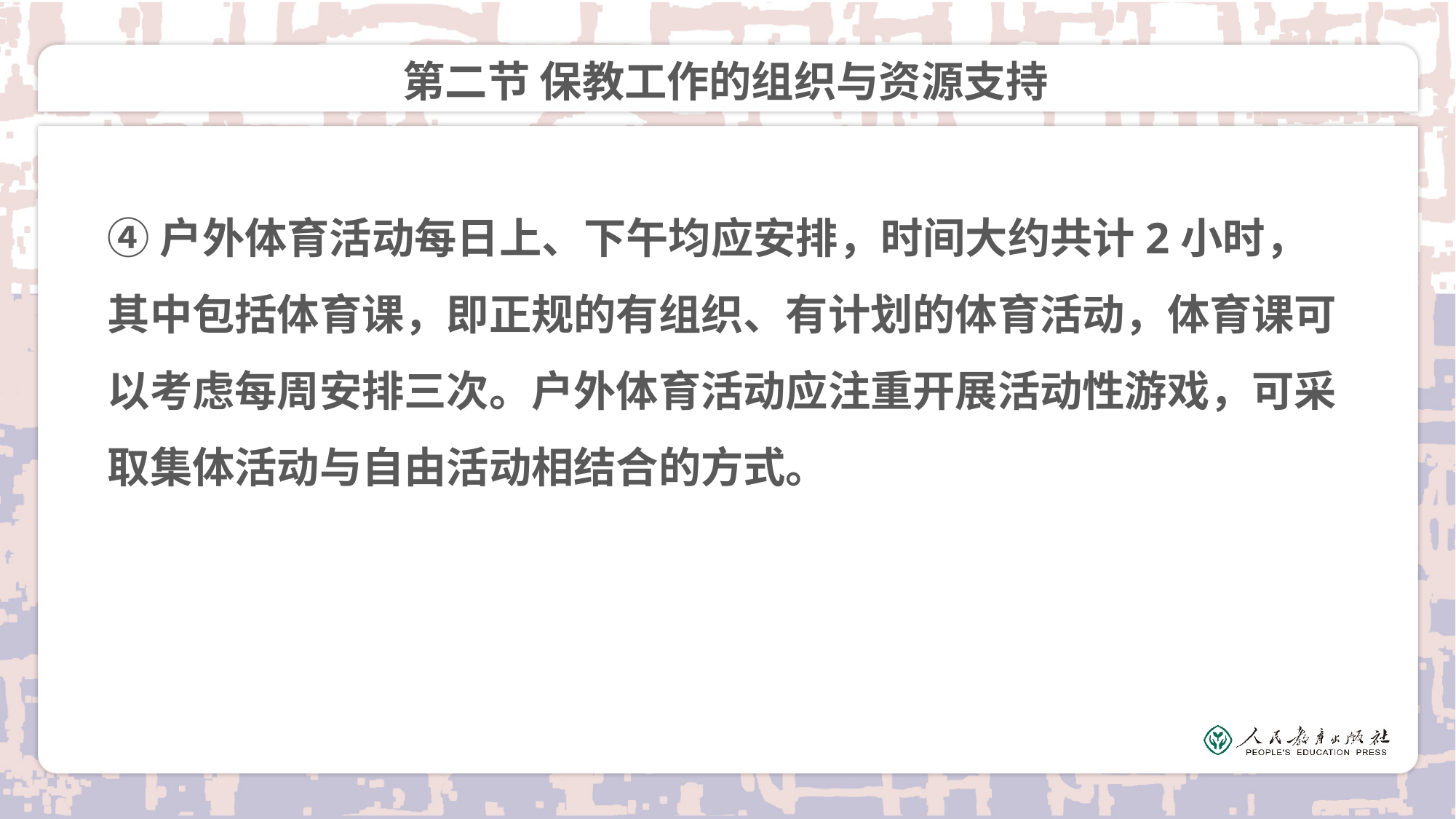

# 第二节 保教工作的组织与资源支持
④户外体育活动每日上、下午均应安排，时间大约共计2小时，其中包括体育课，即正规的有组织、有计划的体育活动，体育课可以考虑每周安排三次。户外体育活动应注重开展活动性游戏，可采取集体活动与自由活动相结合的方式。